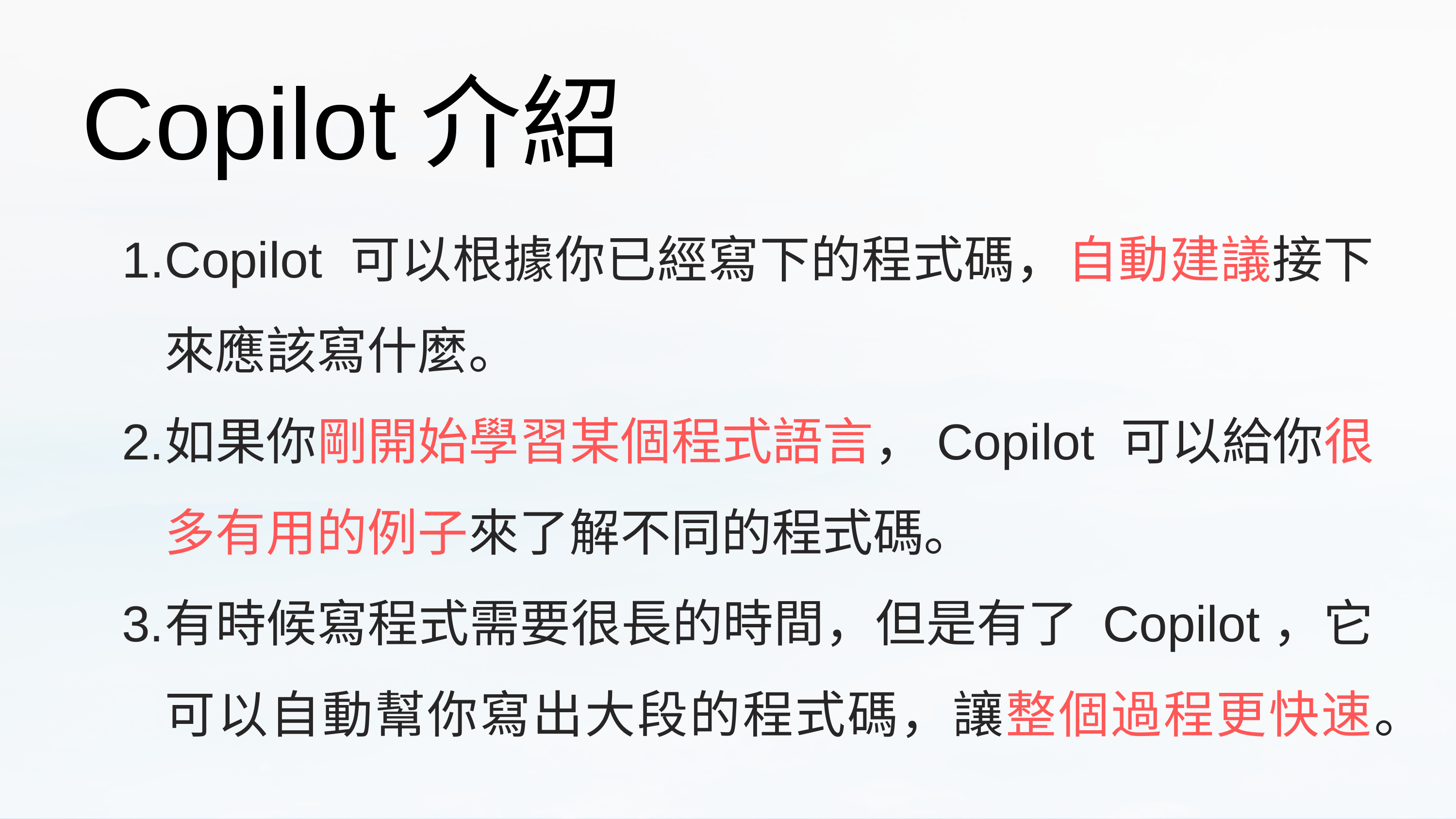

Copilot介紹
Copilot 可以根據你已經寫下的程式碼，自動建議接下來應該寫什麼。
如果你剛開始學習某個程式語言，Copilot 可以給你很多有用的例子來了解不同的程式碼。
有時候寫程式需要很長的時間，但是有了 Copilot，它可以自動幫你寫出大段的程式碼，讓整個過程更快速。